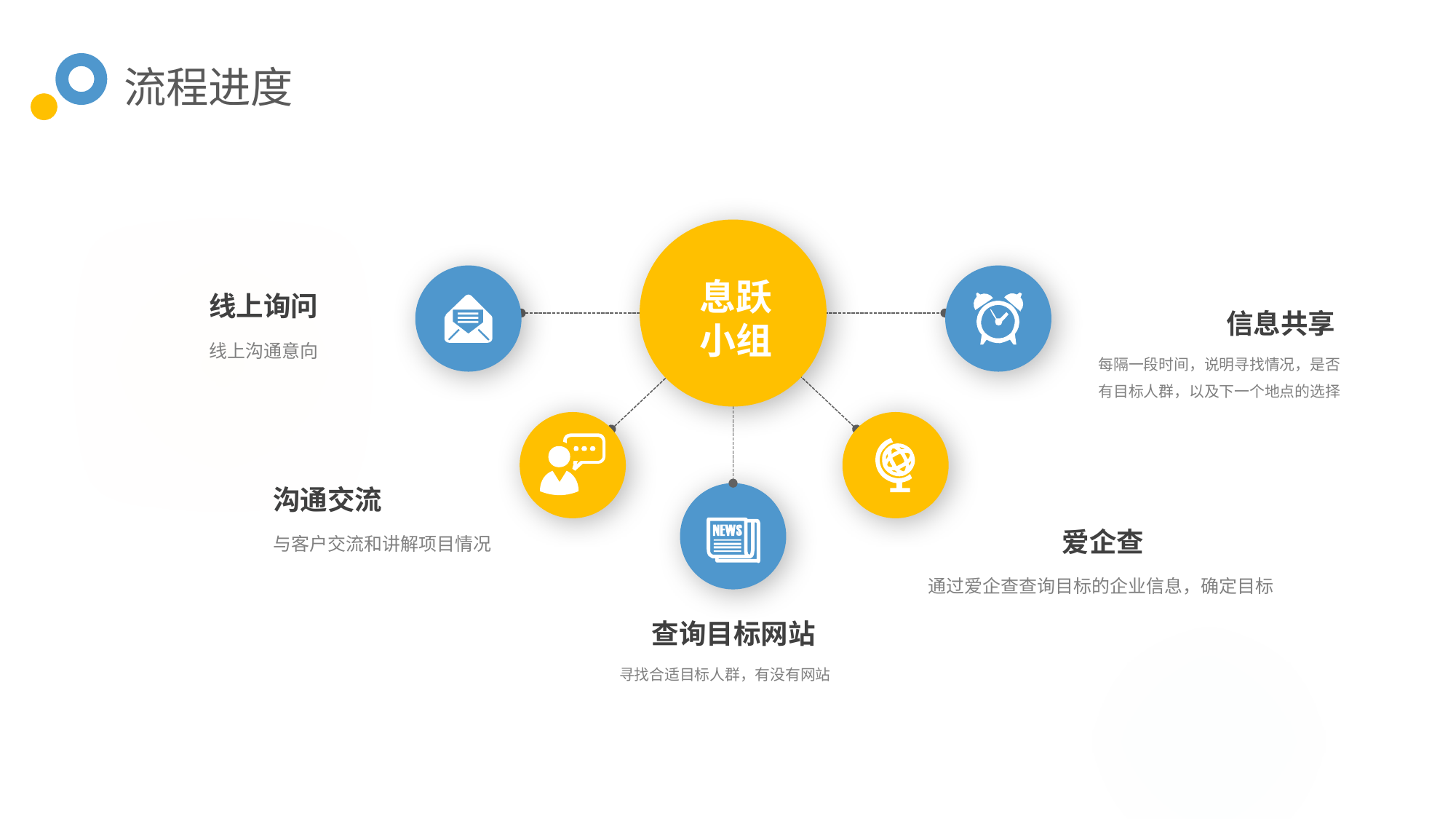

流程进度

息跃小组

线上询问
线上沟通意向
信息共享
每隔一段时间，说明寻找情况，是否有目标人群，以及下一个地点的选择
沟通交流
与客户交流和讲解项目情况
爱企查
通过爱企查查询目标的企业信息，确定目标
查询目标网站
寻找合适目标人群，有没有网站